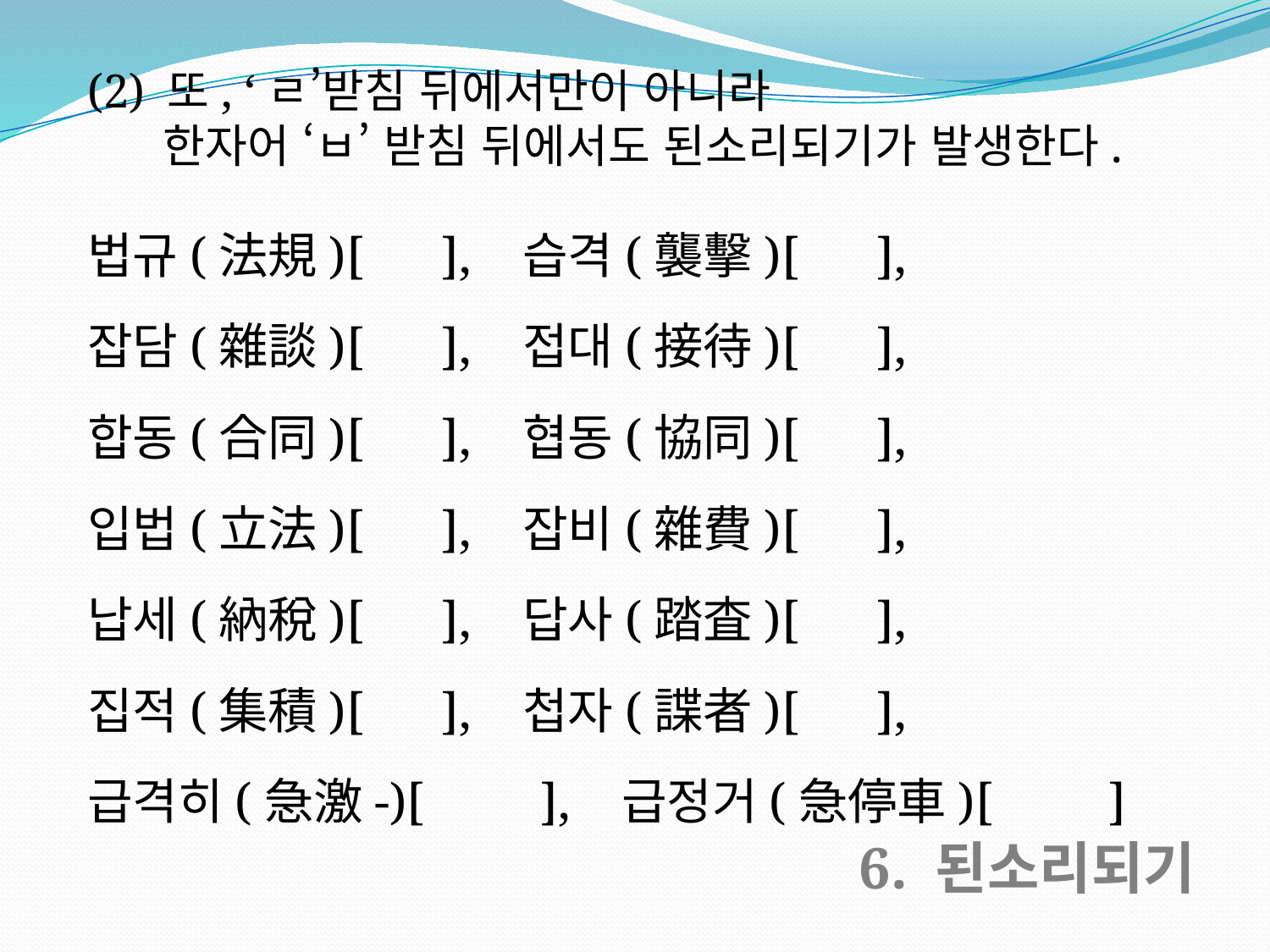

(2) 또, ‘ㄹ’받침 뒤에서만이 아니라
     한자어 ‘ㅂ’ 받침 뒤에서도 된소리되기가 발생한다.
법규(法規)[      ],   습격(襲擊)[      ],
잡담(雜談)[      ],   접대(接待)[      ],
합동(合同)[      ],   협동(協同)[      ],
입법(立法)[      ],   잡비(雜費)[      ],
납세(納稅)[      ],   답사(踏査)[      ],
집적(集積)[      ],   첩자(諜者)[      ],
급격히(急激-)[         ],   급정거(急停車)[         ]

6. 된소리되기